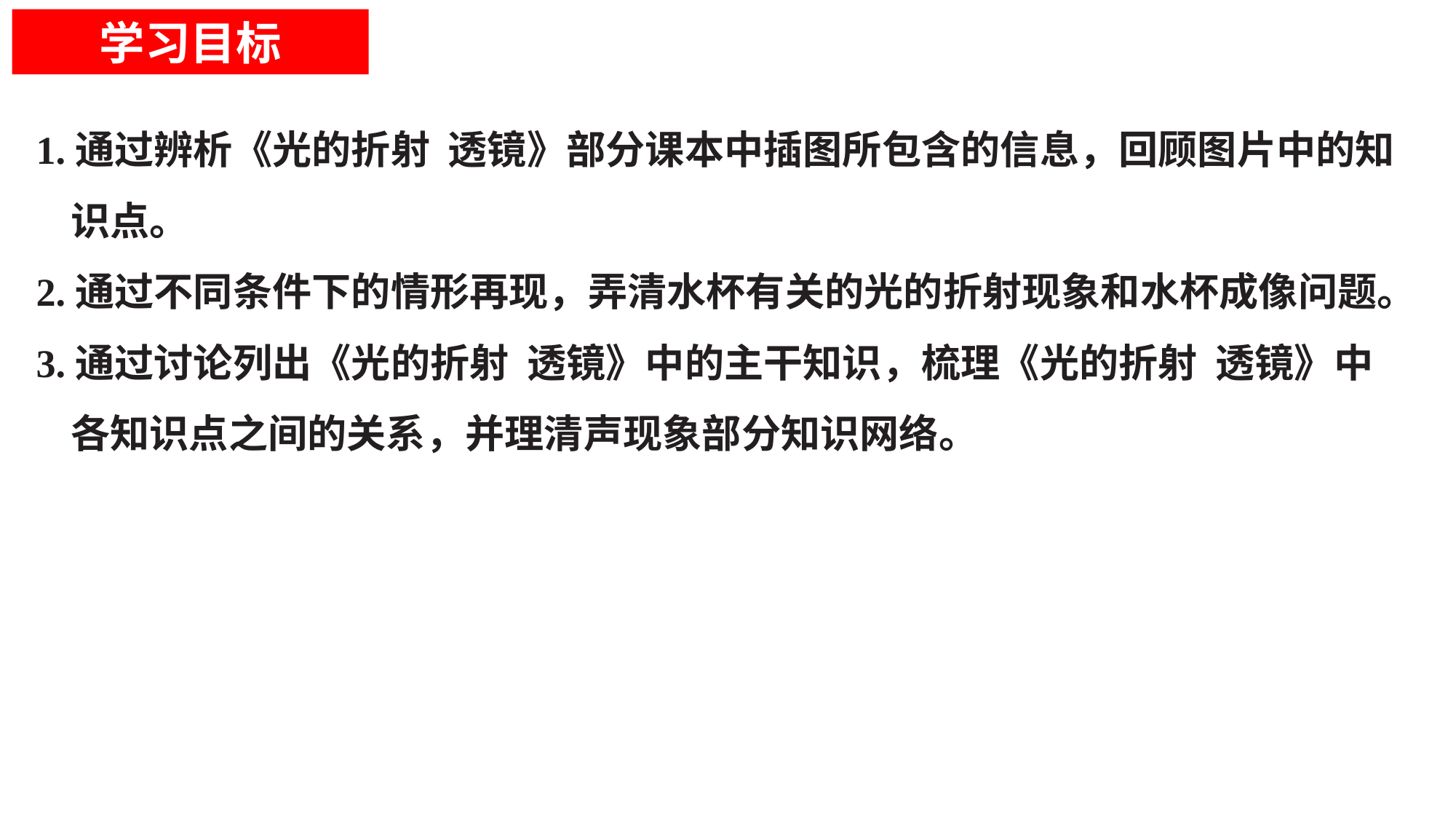

学习目标
1.通过辨析《光的折射  透镜》部分课本中插图所包含的信息，回顾图片中的知识点。
2.通过不同条件下的情形再现，弄清水杯有关的光的折射现象和水杯成像问题。
3.通过讨论列出《光的折射  透镜》中的主干知识，梳理《光的折射  透镜》中各知识点之间的关系，并理清声现象部分知识网络。